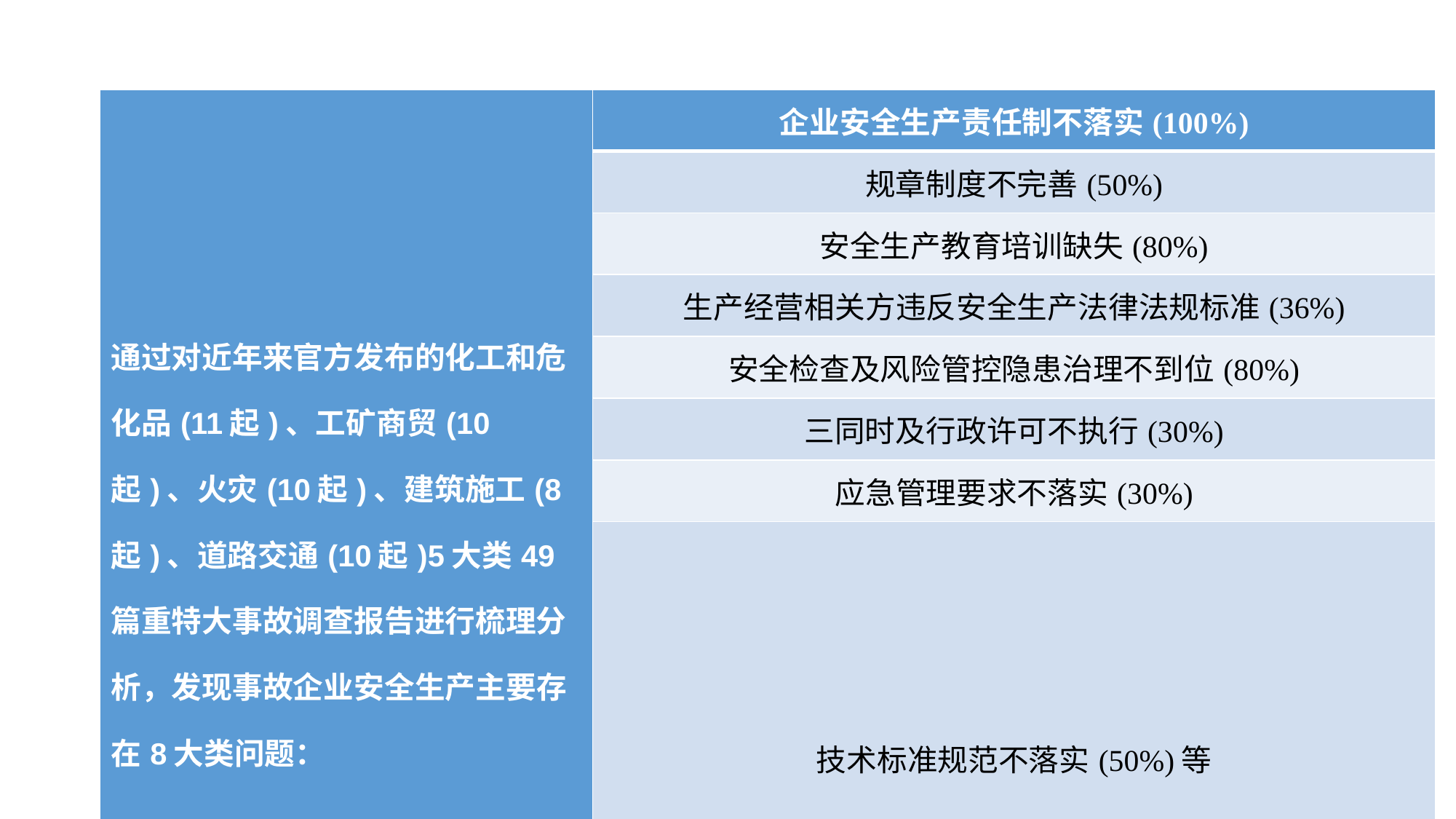

#
| 通过对近年来官方发布的化工和危化品(11起)、工矿商贸(10起)、火灾(10起)、建筑施工(8起)、道路交通(10起)5大类49篇重特大事故调查报告进行梳理分析，发现事故企业安全生产主要存在8大类问题： | 企业安全生产责任制不落实(100%) |
| --- | --- |
|  | 规章制度不完善(50%) |
|  | 安全生产教育培训缺失(80%) |
|  | 生产经营相关方违反安全生产法律法规标准(36%) |
|  | 安全检查及风险管控隐患治理不到位(80%) |
|  | 三同时及行政许可不执行(30%) |
|  | 应急管理要求不落实(30%) |
|  | 技术标准规范不落实(50%)等 |
| 面对这些问题，安全生产法不是都有明确规定吗？监管部门不是会定期监督检查吗？我们的生产经营单位不是都有自己的规章制度和执行机制吗？我们的员工不是都接受了安全教育和培训吗？……二问：为什么？为什么？？为什么？？？ |  |